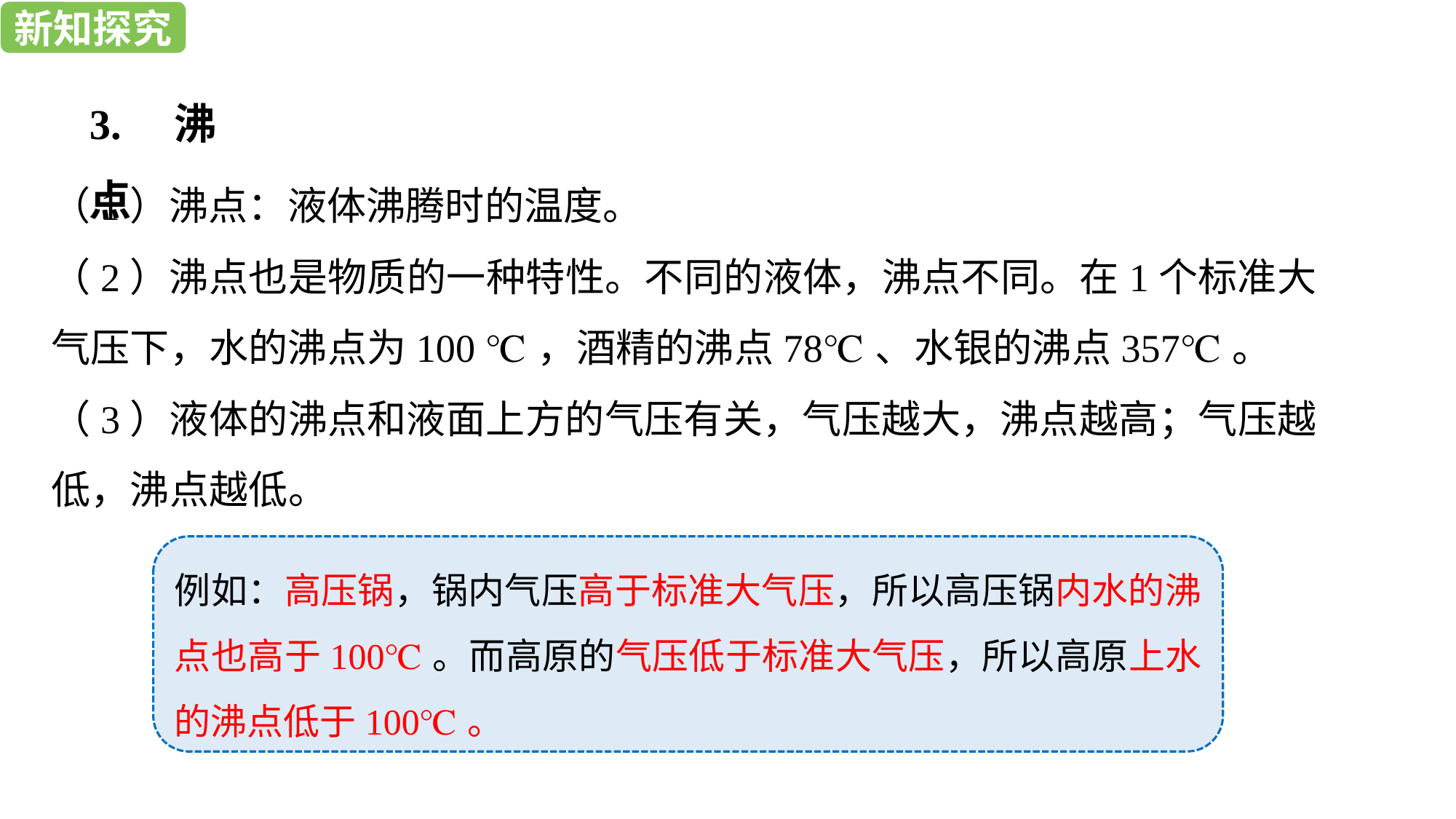

新知探究
新知探究
3. 沸点
（1）沸点：液体沸腾时的温度。
（2）沸点也是物质的一种特性。不同的液体，沸点不同。在1个标准大气压下，水的沸点为100 ℃，酒精的沸点78℃、水银的沸点357℃。
（3）液体的沸点和液面上方的气压有关，气压越大，沸点越高；气压越低，沸点越低。
例如：高压锅，锅内气压高于标准大气压，所以高压锅内水的沸点也高于100℃。而高原的气压低于标准大气压，所以高原上水的沸点低于100℃。